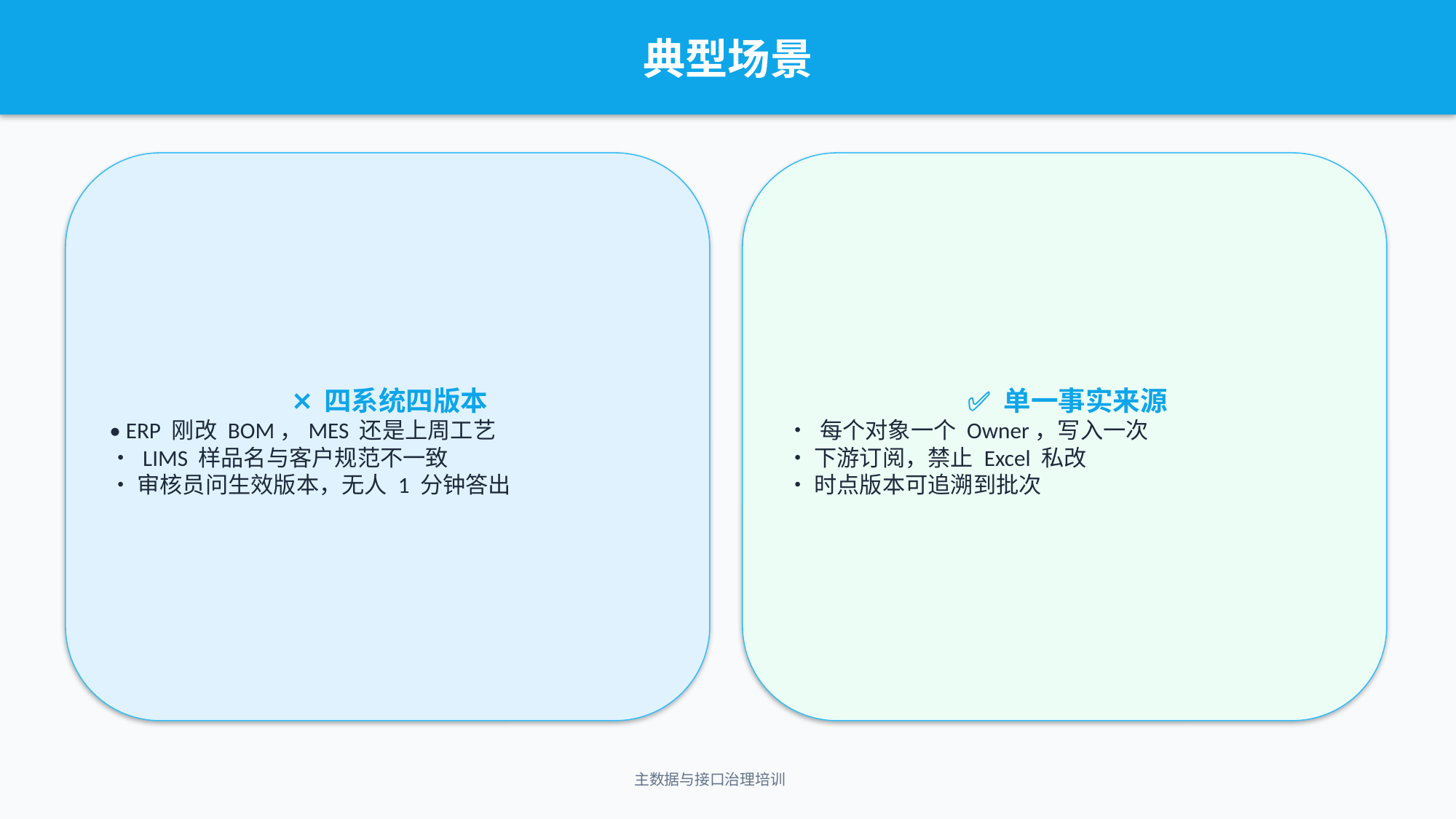

典型场景
❌ 四系统四版本
• ERP 刚改 BOM，MES 还是上周工艺
• LIMS 样品名与客户规范不一致
• 审核员问生效版本，无人 1 分钟答出
✅ 单一事实来源
• 每个对象一个 Owner，写入一次
• 下游订阅，禁止 Excel 私改
• 时点版本可追溯到批次
主数据与接口治理培训